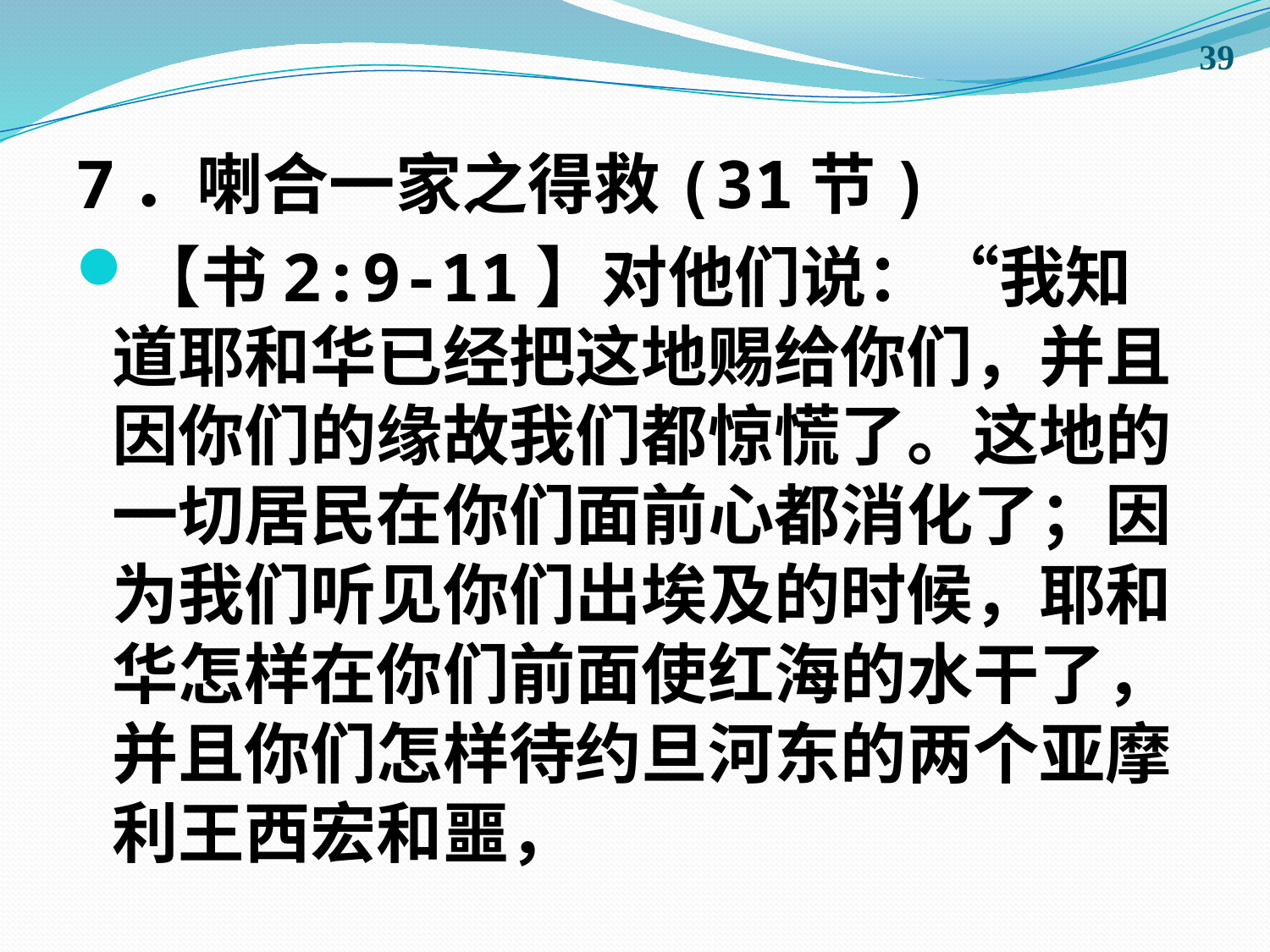

39
7．喇合一家之得救(31节)
【书2:9-11】对他们说：“我知道耶和华已经把这地赐给你们，并且因你们的缘故我们都惊慌了。这地的一切居民在你们面前心都消化了；因为我们听见你们出埃及的时候，耶和华怎样在你们前面使红海的水干了，并且你们怎样待约旦河东的两个亚摩利王西宏和噩，